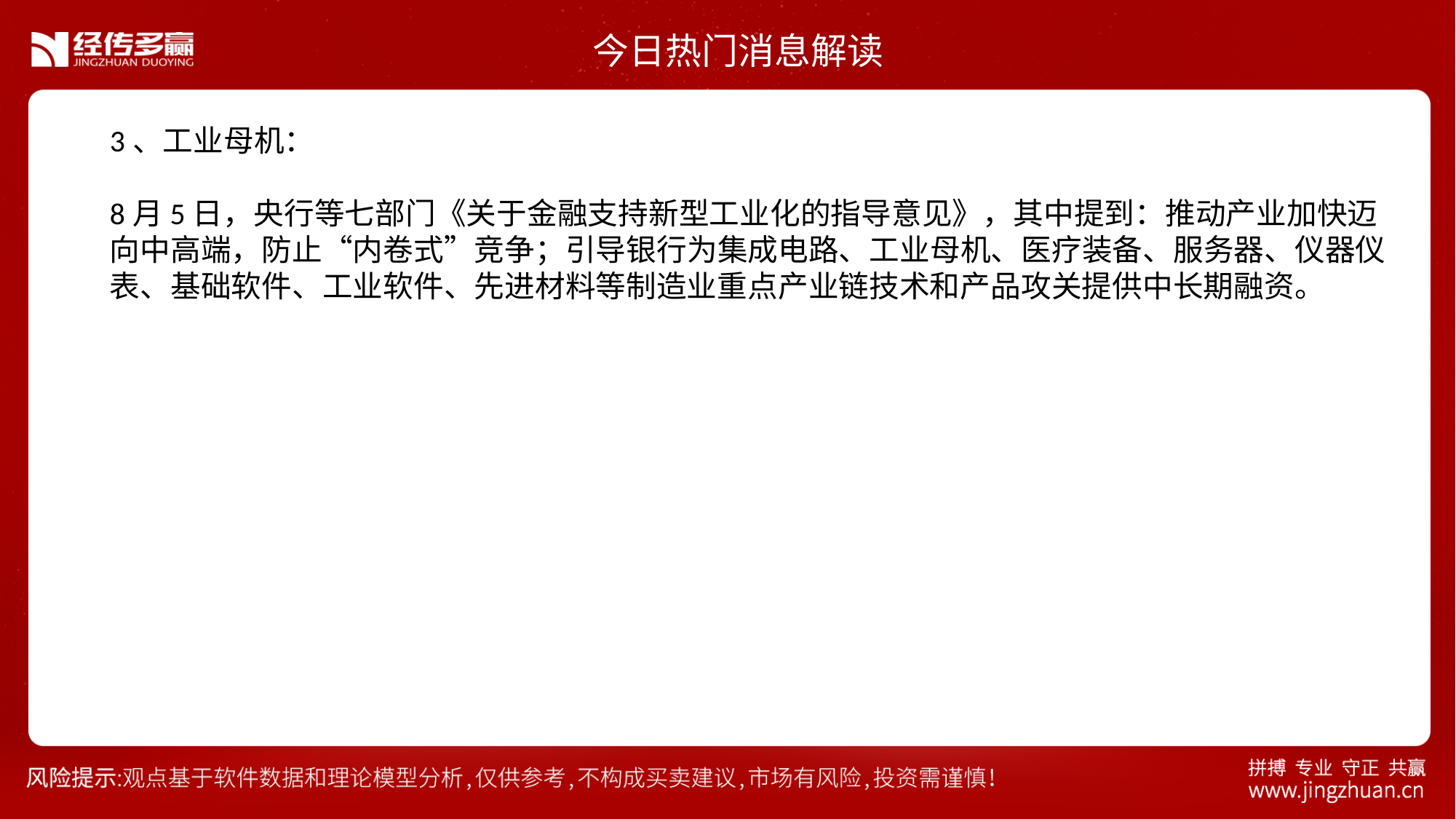

今日热门消息解读
3、工业母机：

8月5日，央行等七部门《关于金融支持新型工业化的指导意见》，其中提到：推动产业加快迈向中高端，防止“内卷式”竞争；引导银行为集成电路、工业母机、医疗装备、服务器、仪器仪表、基础软件、工业软件、先进材料等制造业重点产业链技术和产品攻关提供中长期融资。